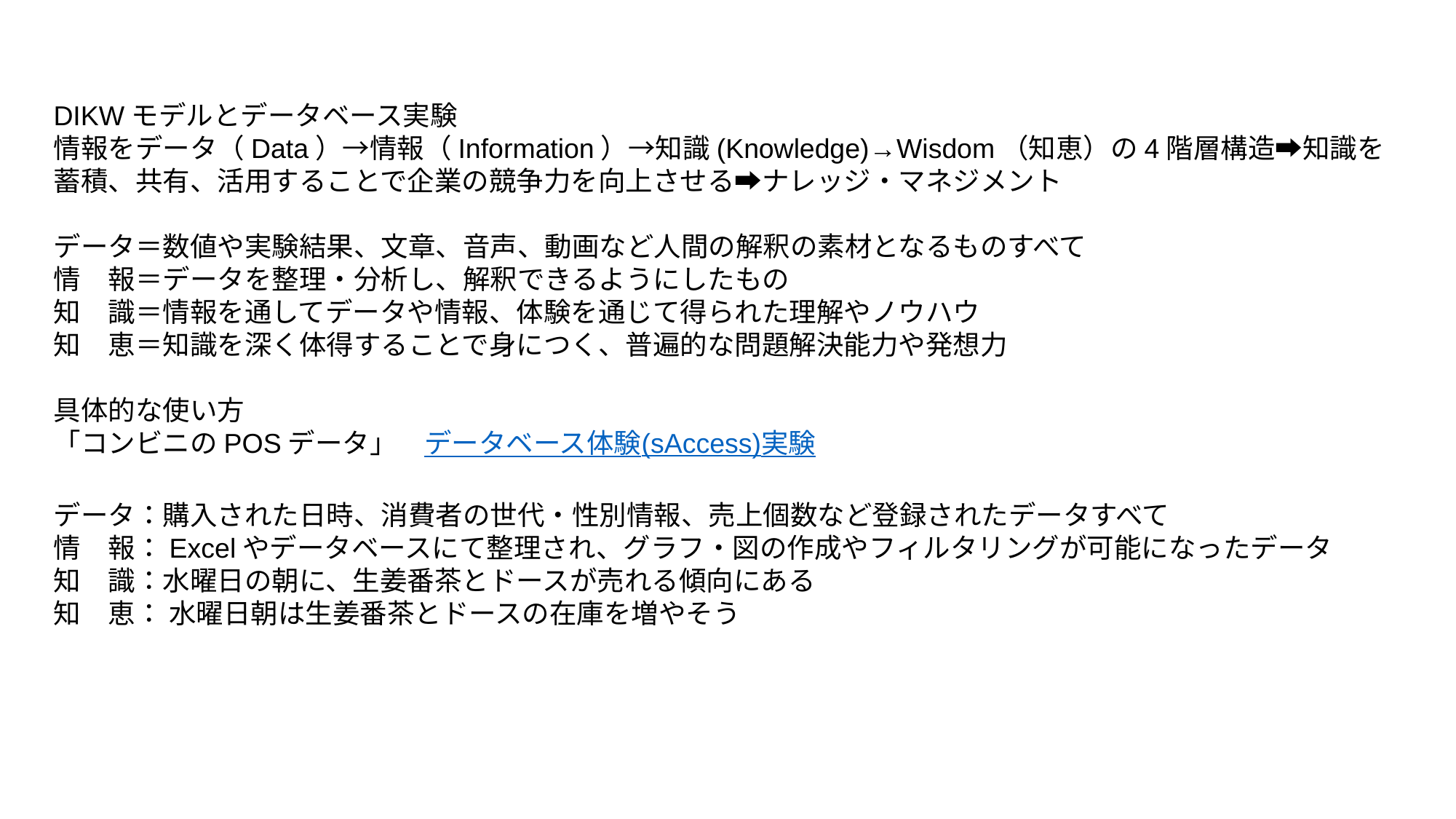

DIKWモデルとデータベース実験
情報をデータ（Data）→情報（Information）→知識(Knowledge)→Wisdom（知恵）の4階層構造➡知識を蓄積、共有、活用することで企業の競争力を向上させる➡ナレッジ・マネジメント

データ＝数値や実験結果、文章、音声、動画など人間の解釈の素材となるものすべて
情　報＝データを整理・分析し、解釈できるようにしたもの
知　識＝情報を通してデータや情報、体験を通じて得られた理解やノウハウ
知　恵＝知識を深く体得することで身につく、普遍的な問題解決能力や発想力

具体的な使い方
「コンビニのPOSデータ」　データベース体験(sAccess)実験

データ：購入された日時、消費者の世代・性別情報、売上個数など登録されたデータすべて
情　報：Excelやデータベースにて整理され、グラフ・図の作成やフィルタリングが可能になったデータ
知　識：水曜日の朝に、生姜番茶とドースが売れる傾向にある
知　恵： 水曜日朝は生姜番茶とドースの在庫を増やそう